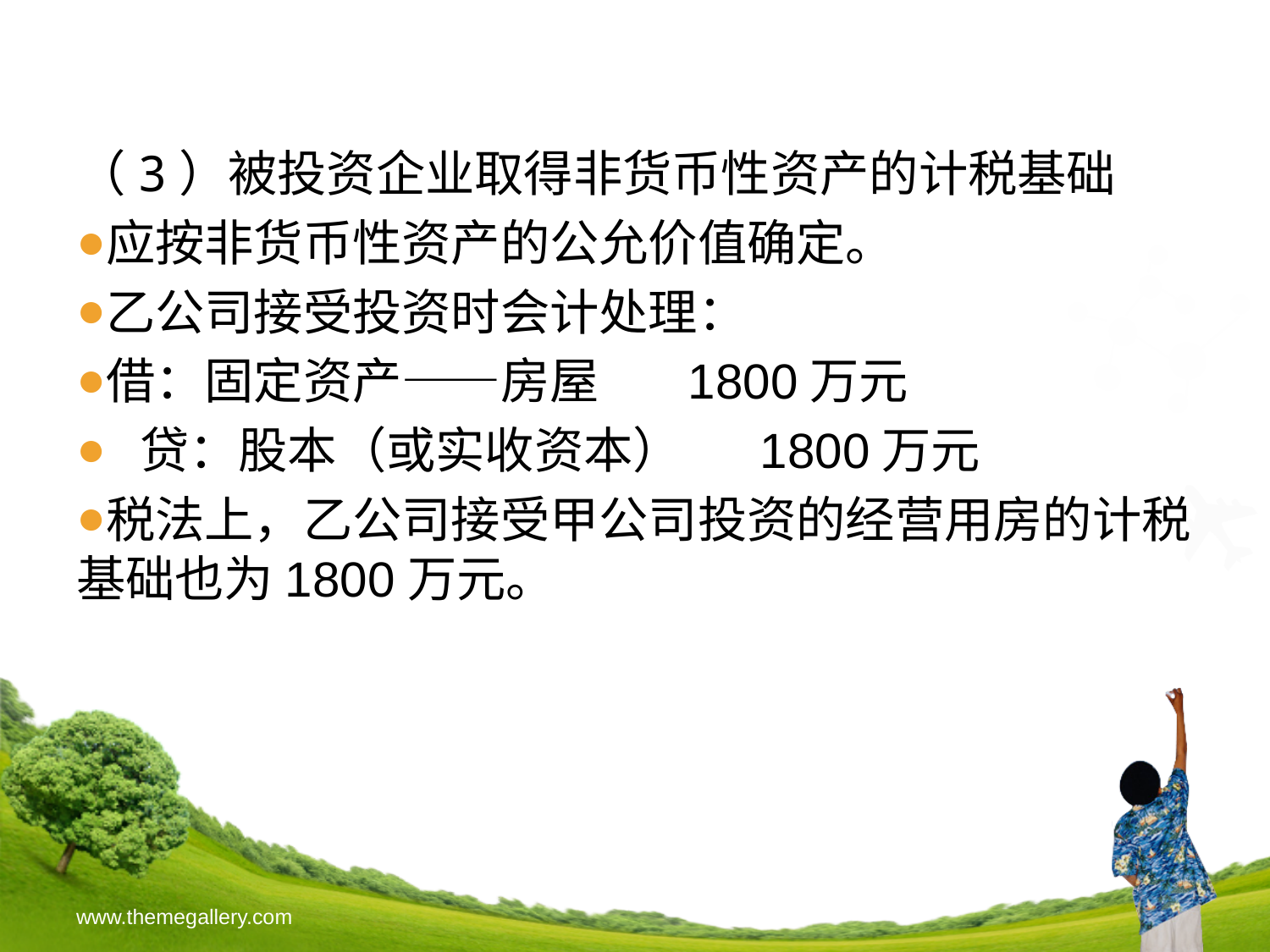

（3）被投资企业取得非货币性资产的计税基础
应按非货币性资产的公允价值确定。
乙公司接受投资时会计处理：
借：固定资产——房屋       1800万元
  贷：股本（或实收资本）      1800万元
税法上，乙公司接受甲公司投资的经营用房的计税基础也为1800万元。
www.themegallery.com